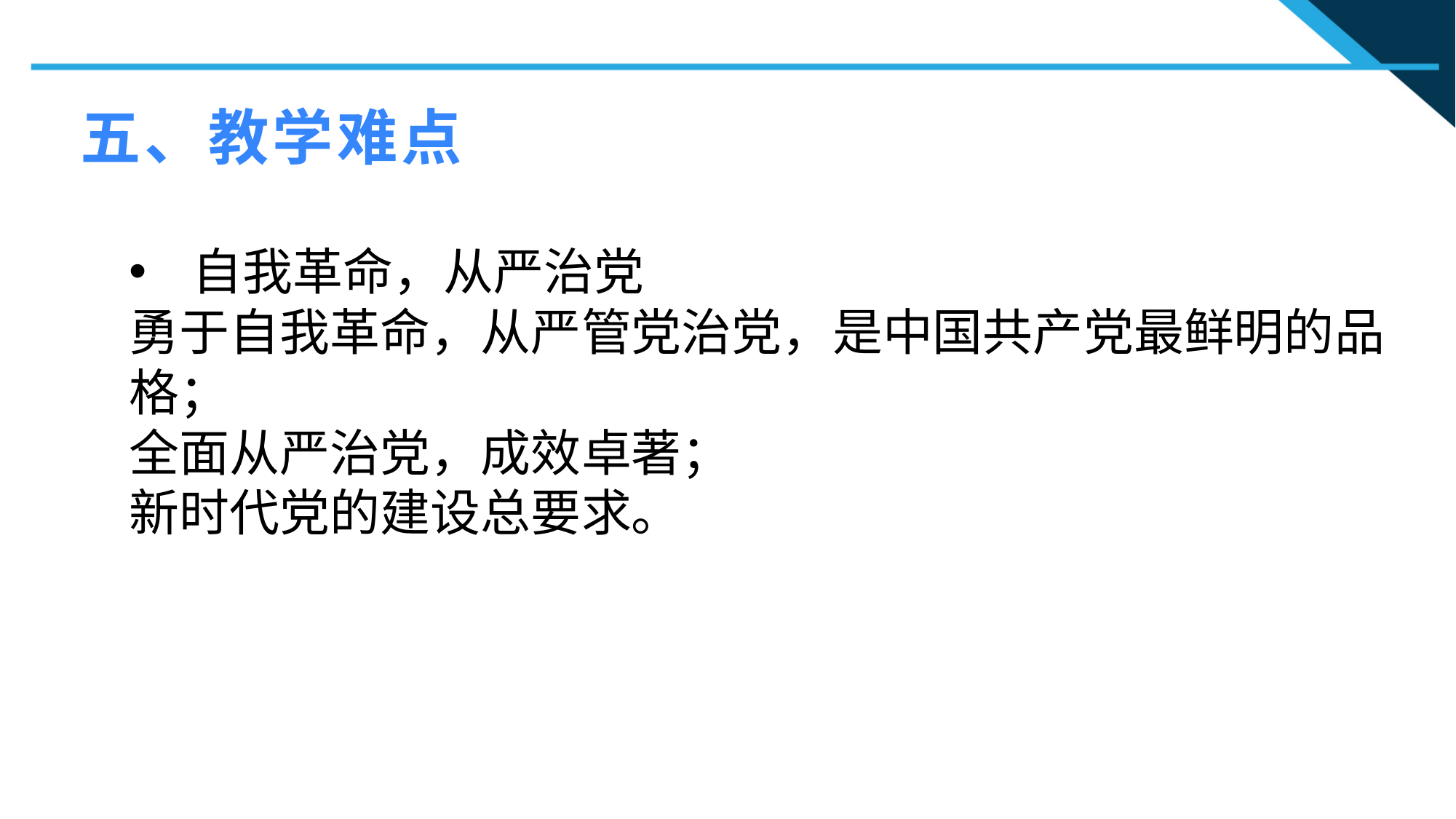

五、教学难点

自我革命，从严治党
勇于自我革命，从严管党治党，是中国共产党最鲜明的品格；
全面从严治党，成效卓著；
新时代党的建设总要求。